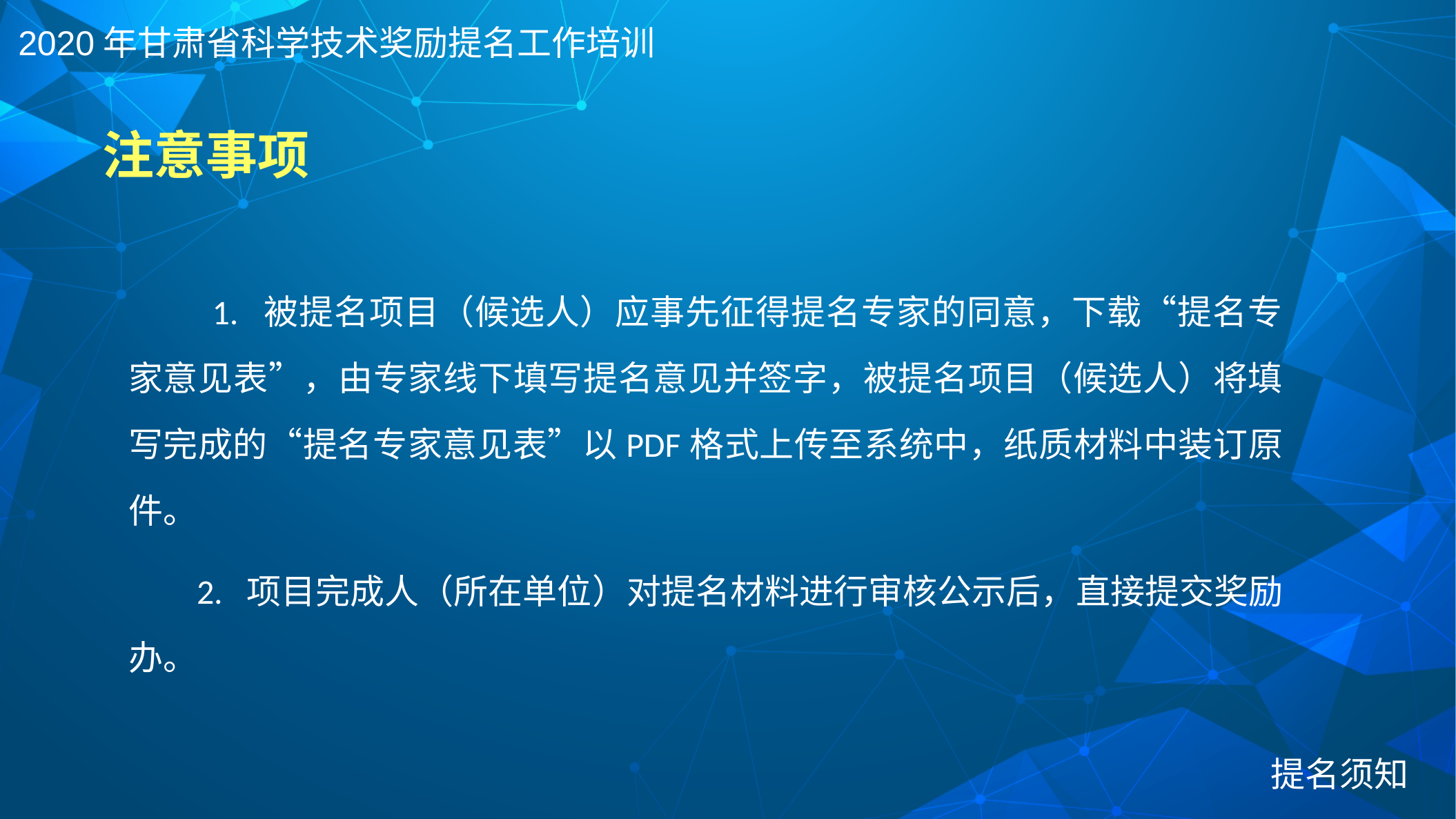

2020年甘肃省科学技术奖励提名工作培训
# 注意事项

             1.  被提名项目（候选人）应事先征得提名专家的同意，下载“提名专家意见表”，由专家线下填写提名意见并签字，被提名项目（候选人）将填写完成的“提名专家意见表”以PDF格式上传至系统中，纸质材料中装订原件。
            2.  项目完成人（所在单位）对提名材料进行审核公示后，直接提交奖励办。

提名须知